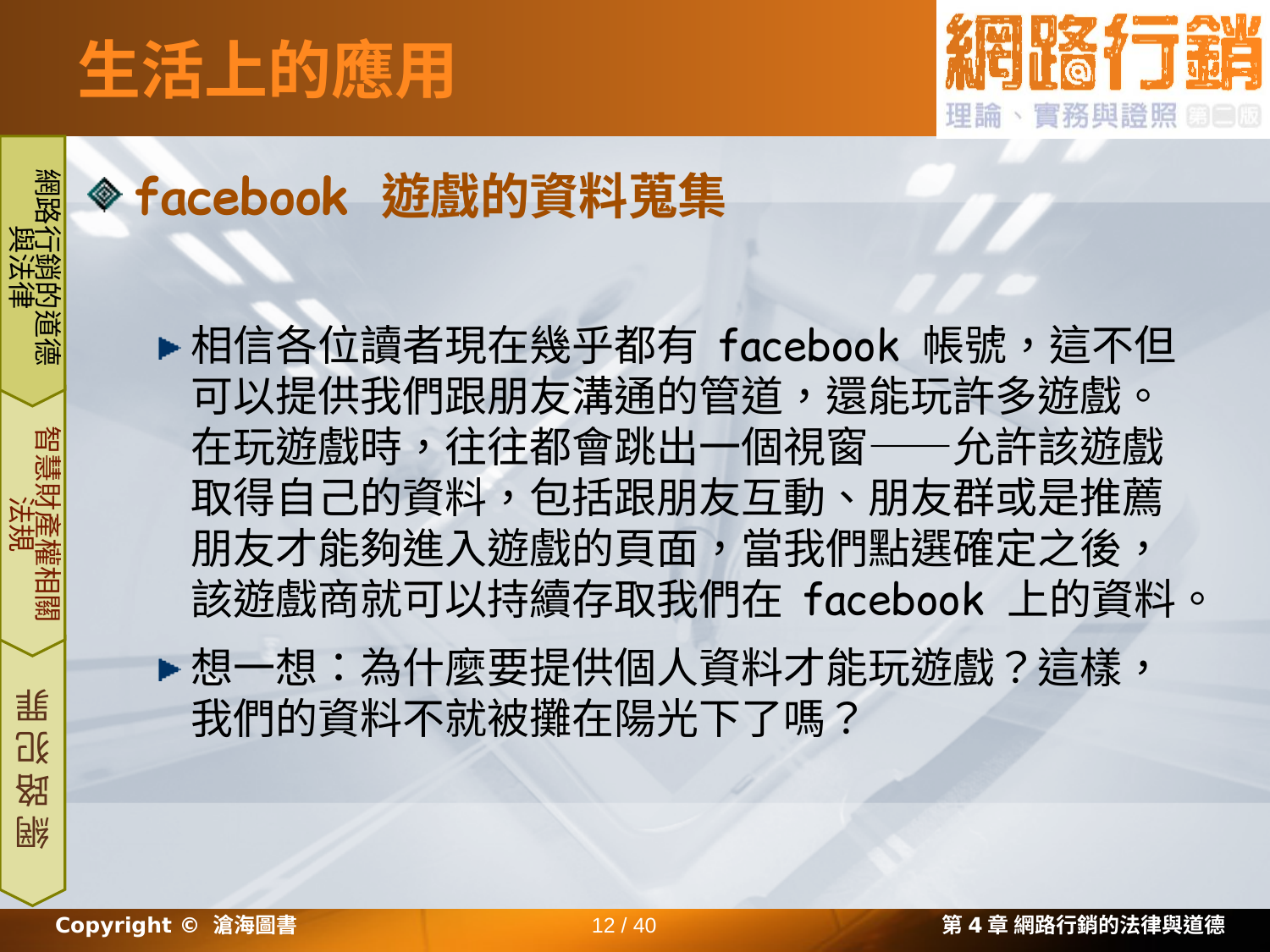

# 生活上的應用
網路行銷的道德與法律
facebook 遊戲的資料蒐集

相信各位讀者現在幾乎都有 facebook 帳號，這不但可以提供我們跟朋友溝通的管道，還能玩許多遊戲。在玩遊戲時，往往都會跳出一個視窗——允許該遊戲取得自己的資料，包括跟朋友互動、朋友群或是推薦朋友才能夠進入遊戲的頁面，當我們點選確定之後，該遊戲商就可以持續存取我們在 facebook 上的資料。
想一想：為什麼要提供個人資料才能玩遊戲？這樣，我們的資料不就被攤在陽光下了嗎？

智慧財產權相關法規

網路犯罪
Copyright © 滄海圖書
12 / 40
第4章 網路行銷的法律與道德